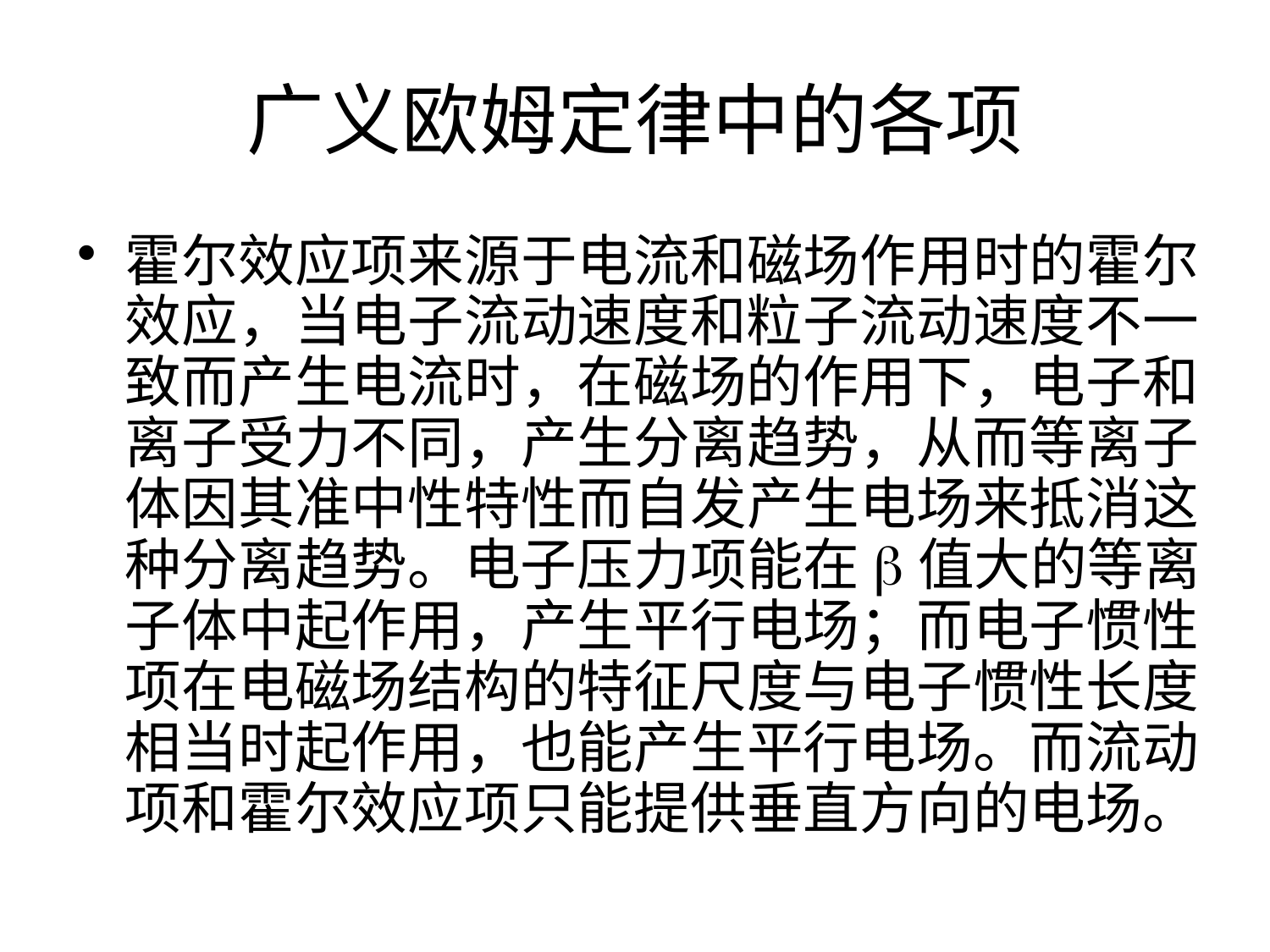

# 广义欧姆定律中的各项
霍尔效应项来源于电流和磁场作用时的霍尔效应，当电子流动速度和粒子流动速度不一致而产生电流时，在磁场的作用下，电子和离子受力不同，产生分离趋势，从而等离子体因其准中性特性而自发产生电场来抵消这种分离趋势。电子压力项能在β值大的等离子体中起作用，产生平行电场；而电子惯性项在电磁场结构的特征尺度与电子惯性长度相当时起作用，也能产生平行电场。而流动项和霍尔效应项只能提供垂直方向的电场。